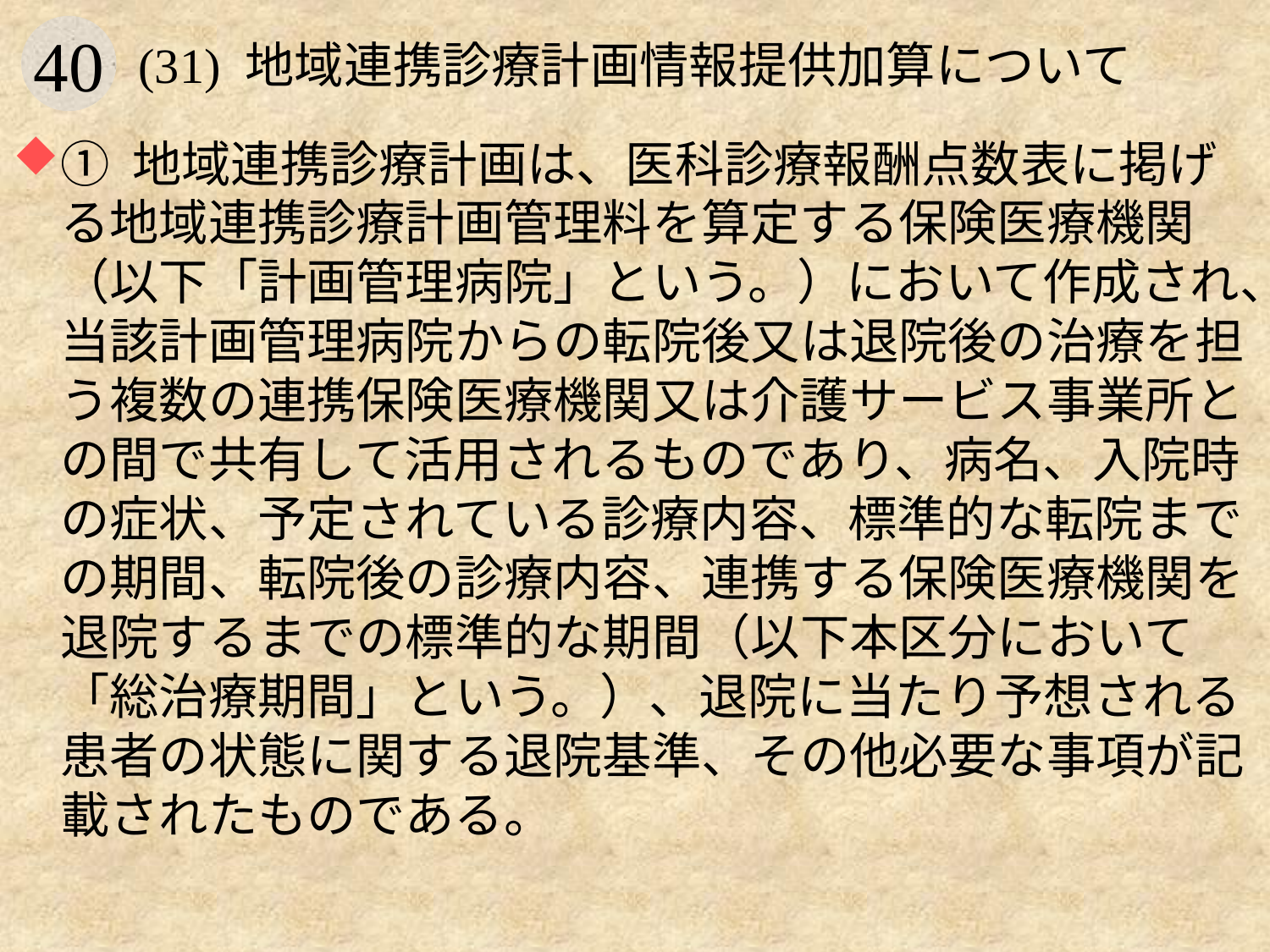

# (31) 地域連携診療計画情報提供加算について
① 地域連携診療計画は、医科診療報酬点数表に掲げる地域連携診療計画管理料を算定する保険医療機関（以下「計画管理病院」という。）において作成され、当該計画管理病院からの転院後又は退院後の治療を担う複数の連携保険医療機関又は介護サービス事業所との間で共有して活用されるものであり、病名、入院時の症状、予定されている診療内容、標準的な転院までの期間、転院後の診療内容、連携する保険医療機関を退院するまでの標準的な期間（以下本区分において「総治療期間」という。）、退院に当たり予想される患者の状態に関する退院基準、その他必要な事項が記載されたものである。